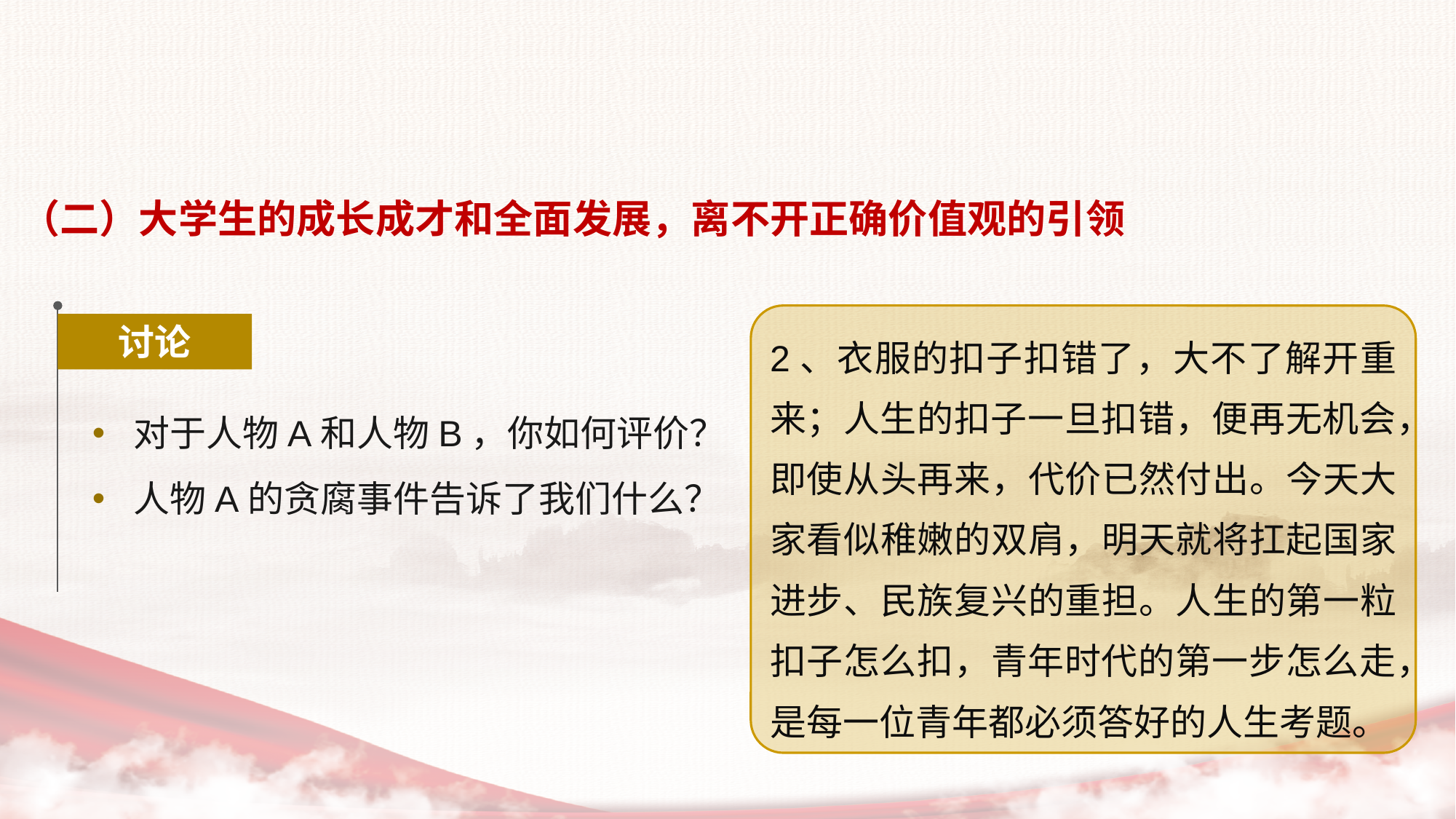

（二）大学生的成长成才和全面发展，离不开正确价值观的引领

2、衣服的扣子扣错了，大不了解开重来；人生的扣子一旦扣错，便再无机会，即使从头再来，代价已然付出。今天大家看似稚嫩的双肩，明天就将扛起国家进步、民族复兴的重担。人生的第一粒扣子怎么扣，青年时代的第一步怎么走，是每一位青年都必须答好的人生考题。
讨论
对于人物A和人物B，你如何评价？
人物A的贪腐事件告诉了我们什么？